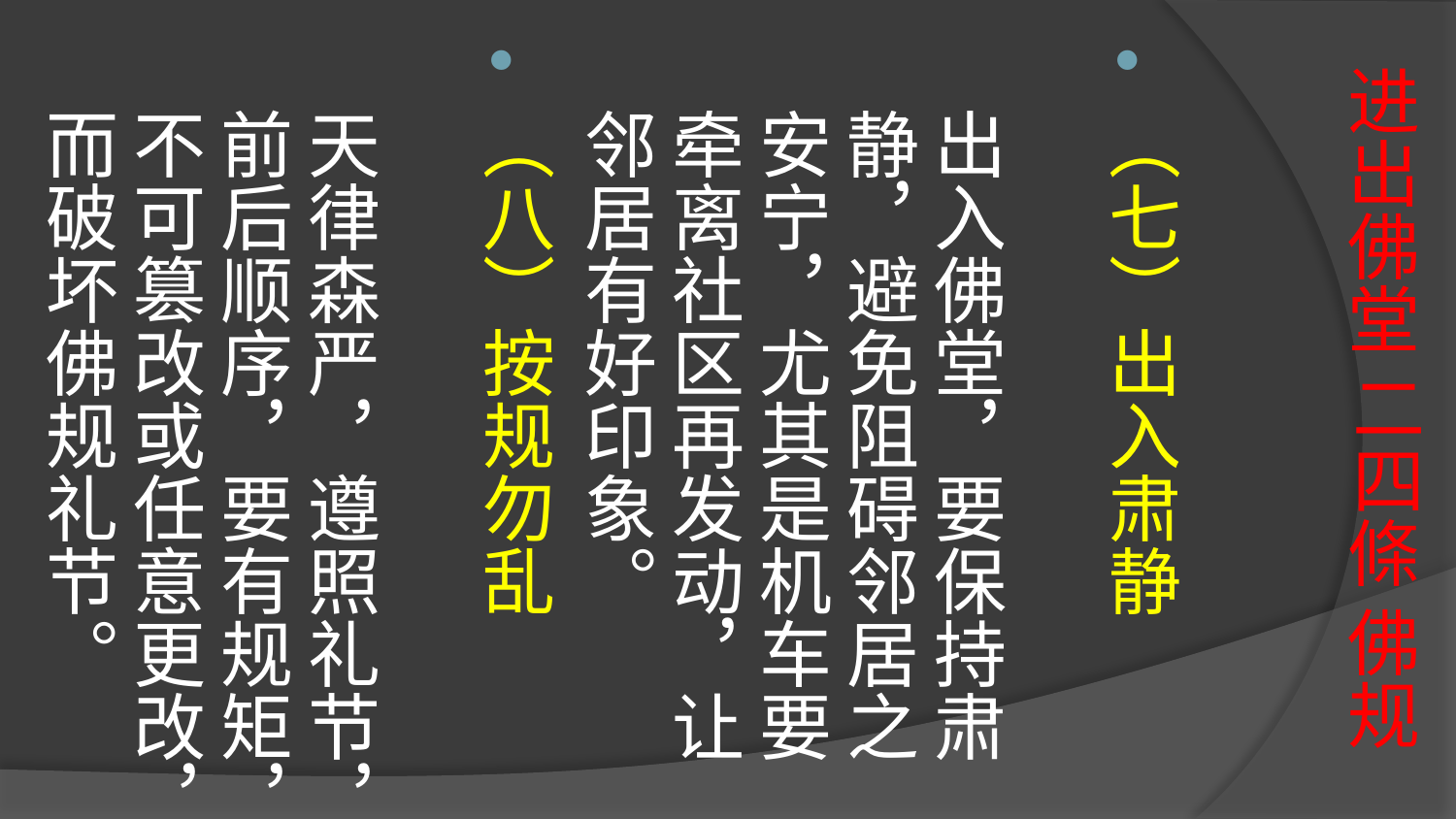

# 进出佛堂 二四條 佛规
（七）出入肃静
出入佛堂，要保持肃静，避免阻碍邻居之安宁，尤其是机车要牵离社区再发动，让邻居有好印象。
（八）按规勿乱
天律森严，遵照礼节，前后顺序，要有规矩，不可篡改或任意更改，而破坏佛规礼节。